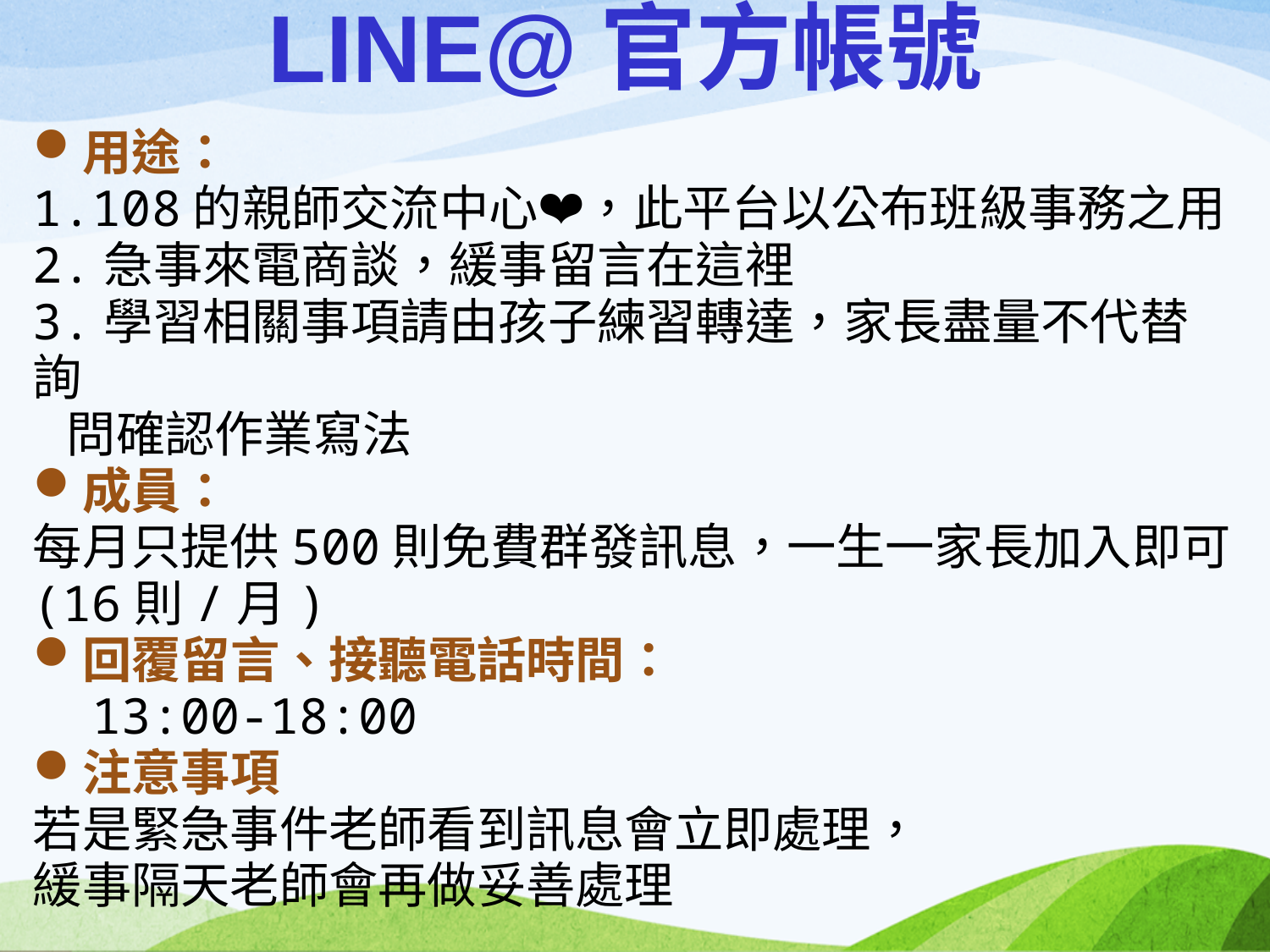

# LINE@官方帳號
用途：
1.108的親師交流中心❤️，此平台以公布班級事務之用
2.急事來電商談，緩事留言在這裡
3.學習相關事項請由孩子練習轉達，家長盡量不代替詢
  問確認作業寫法
成員：
每月只提供500則免費群發訊息，一生一家長加入即可
(16則/月)
回覆留言、接聽電話時間：
  13:00-18:00
注意事項
若是緊急事件老師看到訊息會立即處理，
緩事隔天老師會再做妥善處理